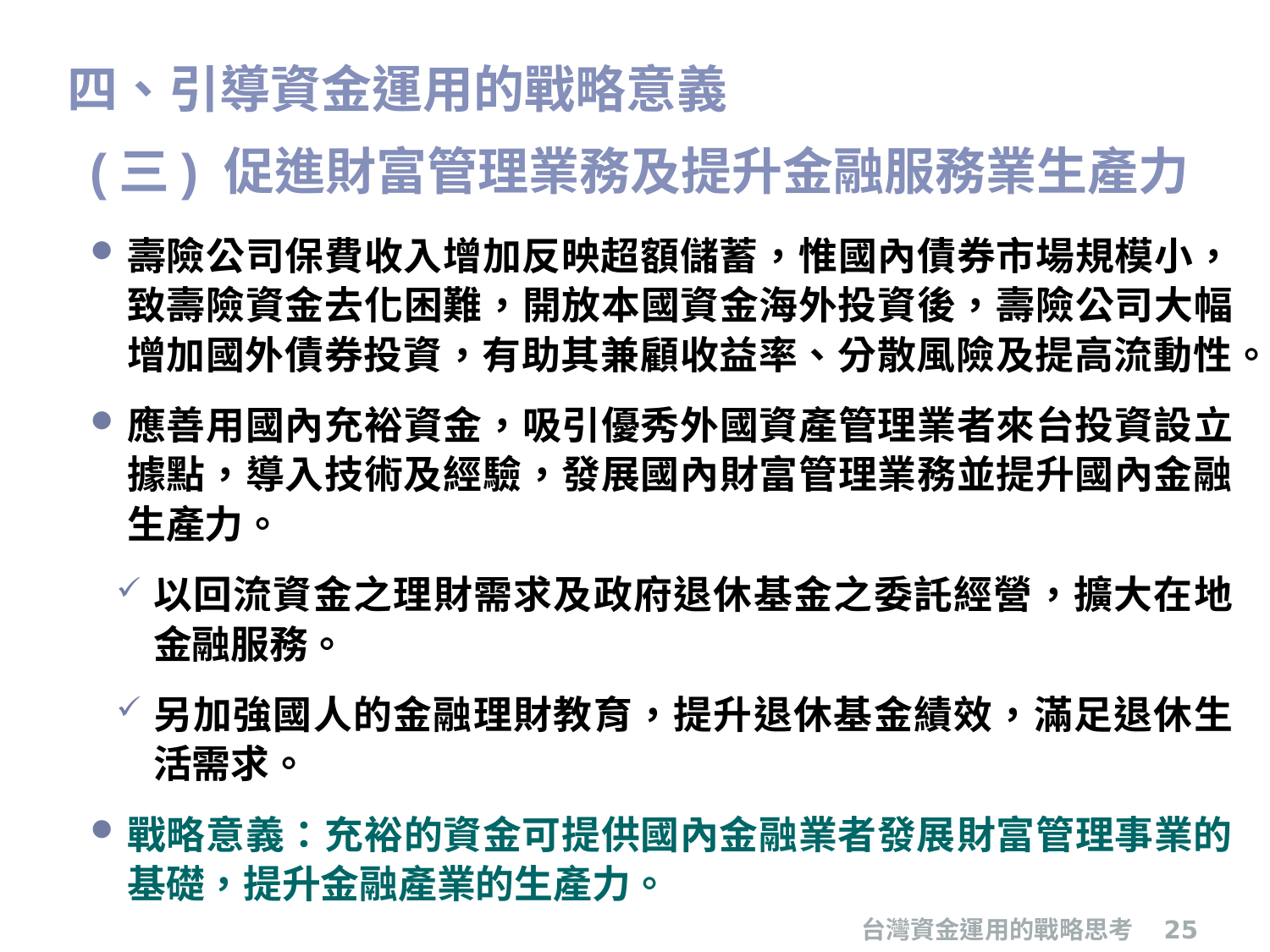

# 四、引導資金運用的戰略意義 (三) 促進財富管理業務及提升金融服務業生產力
壽險公司保費收入增加反映超額儲蓄，惟國內債券市場規模小，致壽險資金去化困難，開放本國資金海外投資後，壽險公司大幅增加國外債券投資，有助其兼顧收益率、分散風險及提高流動性。
應善用國內充裕資金，吸引優秀外國資產管理業者來台投資設立據點，導入技術及經驗，發展國內財富管理業務並提升國內金融生產力。
以回流資金之理財需求及政府退休基金之委託經營，擴大在地金融服務。
另加強國人的金融理財教育，提升退休基金績效，滿足退休生活需求。
戰略意義：充裕的資金可提供國內金融業者發展財富管理事業的基礎，提升金融產業的生產力。
台灣資金運用的戰略思考
25